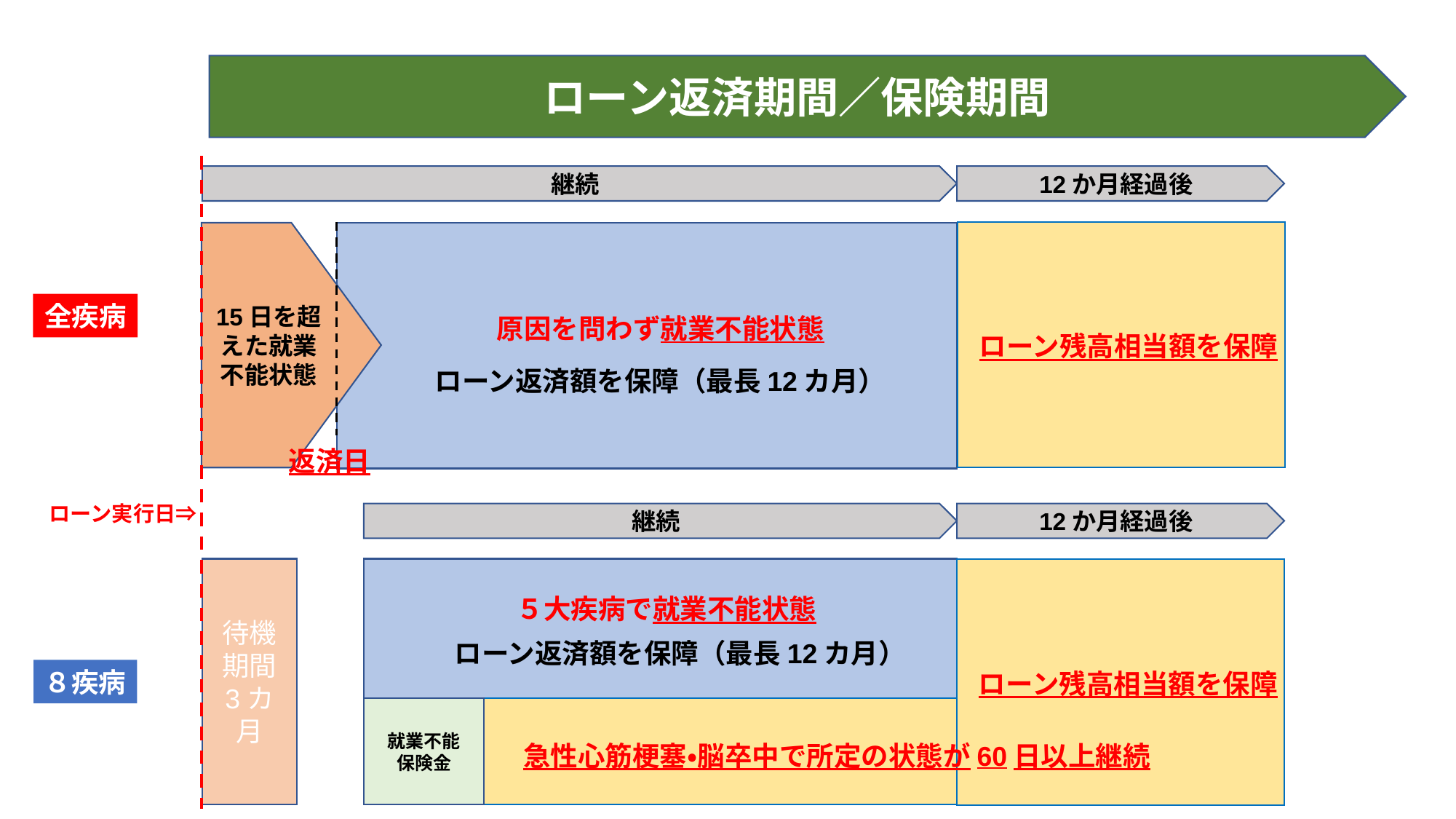

ローン返済期間／保険期間
継続
12か月経過後

15日を超えた就業不能状態

全疾病
原因を問わず就業不能状態
ローン残高相当額を保障
ローン返済額を保障（最長12カ月）
返済日
ローン実行日⇒
継続
12か月経過後
待機期間
3カ月

５大疾病で就業不能状態
ローン返済額を保障（最長12カ月）
８疾病
ローン残高相当額を保障
就業不能
保険金

急性心筋梗塞・脳卒中で所定の状態が60日以上継続